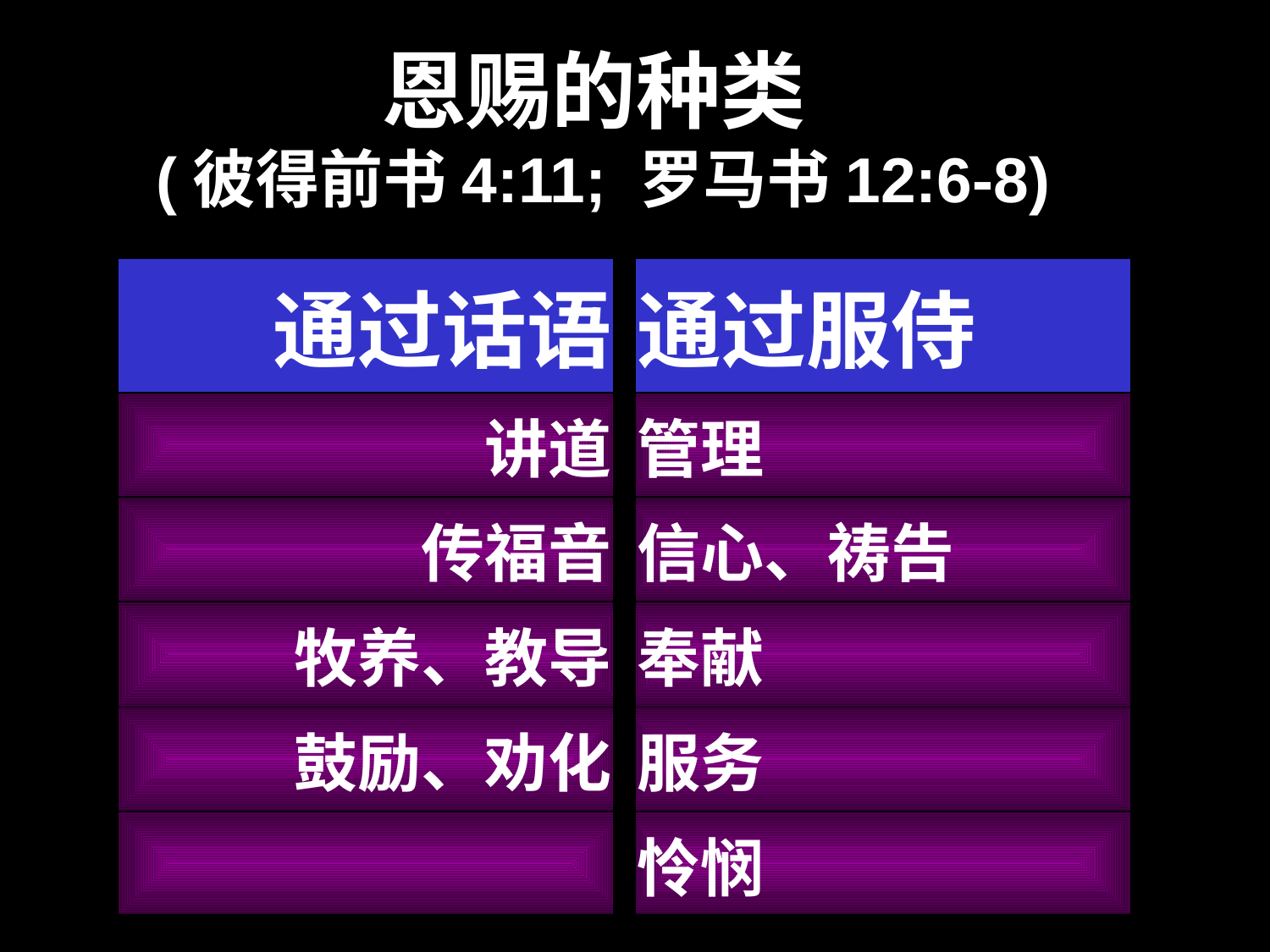

恩赐的种类
(彼得前书4:11; 罗马书12:6-8)

| 通过话语 | 通过服侍 |
| --- | --- |
| 讲道 | 管理 |
| 传福音 | 信心、祷告 |
| 牧养、教导 | 奉献 |
| 鼓励、劝化 | 服务 |
|  | 怜悯 |